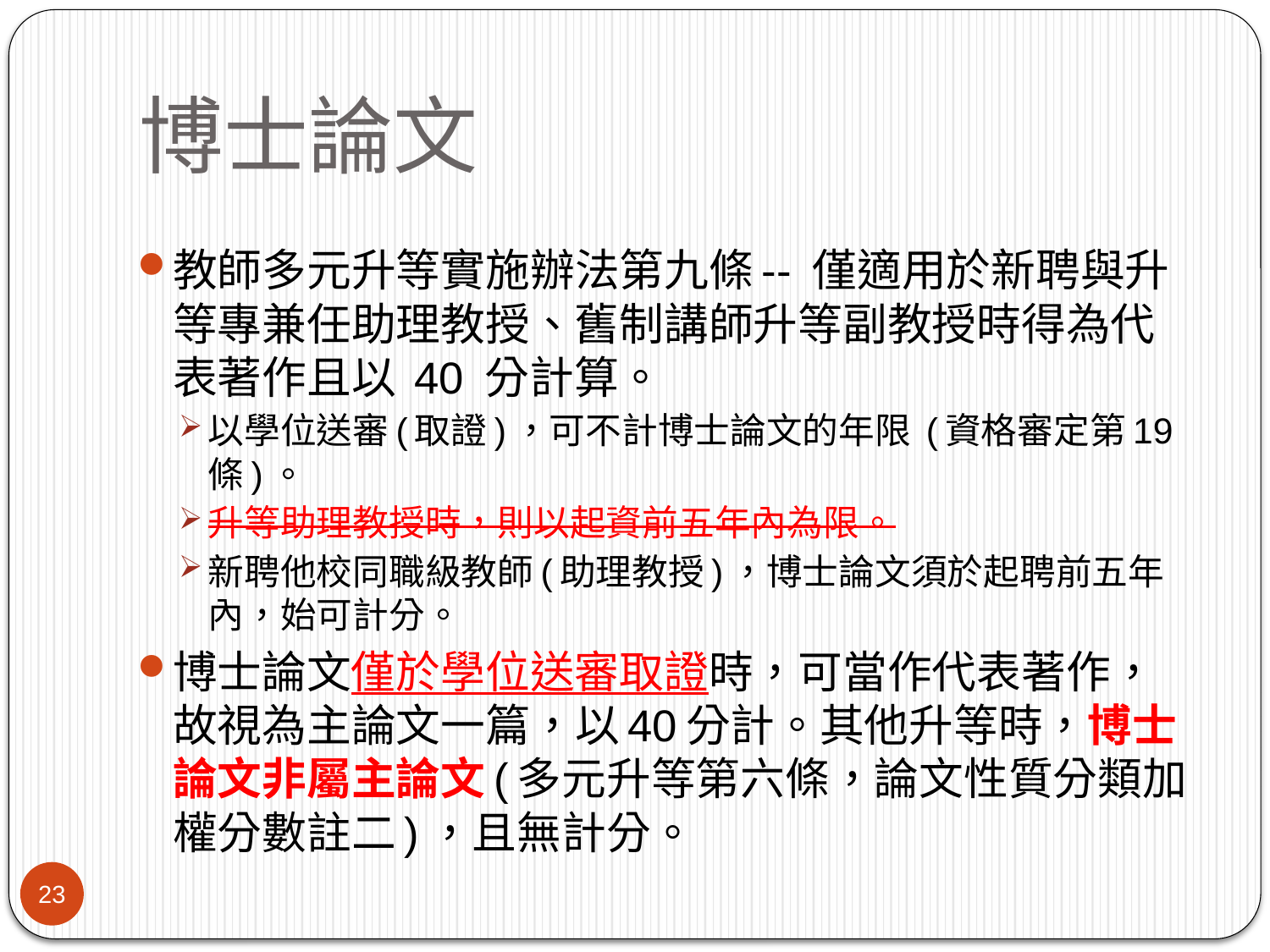

# 博士論文
教師多元升等實施辦法第九條-- 僅適用於新聘與升等專兼任助理教授、舊制講師升等副教授時得為代表著作且以 40 分計算。
以學位送審(取證)，可不計博士論文的年限 (資格審定第19條)。
升等助理教授時，則以起資前五年內為限。
新聘他校同職級教師(助理教授)，博士論文須於起聘前五年內，始可計分。
博士論文僅於學位送審取證時，可當作代表著作，故視為主論文一篇，以40分計。其他升等時，博士論文非屬主論文(多元升等第六條，論文性質分類加權分數註二)，且無計分。
23